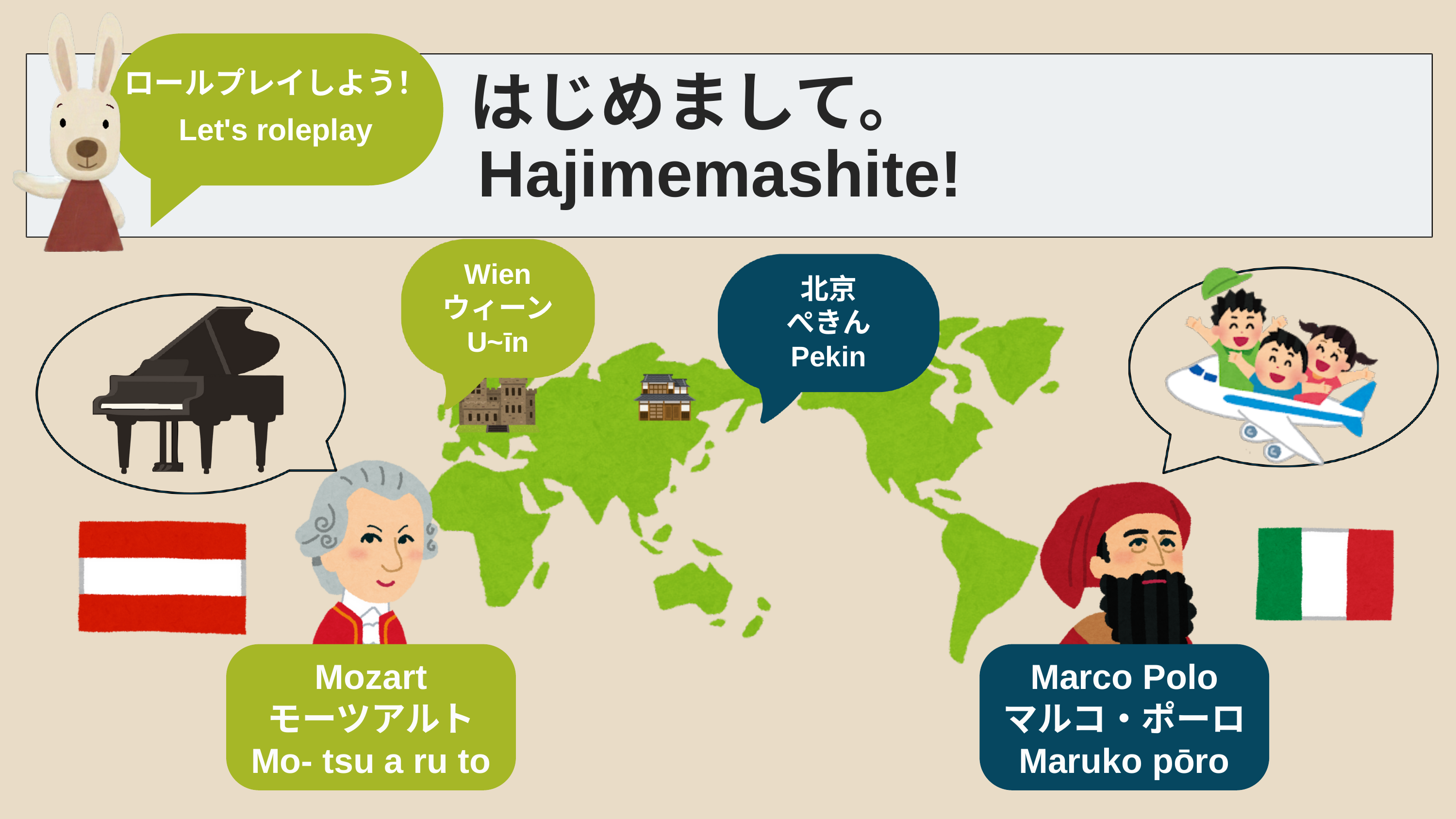

ロールプレイしよう！
Let's roleplay

はじめまして。
Hajimemashite!

Wien
ウィーン
U~īn

北京
ぺきん
Pekin

Mozart
モーツアルト
Mo- tsu a ru to

Marco Polo
マルコ・ポーロ
Maruko pōro